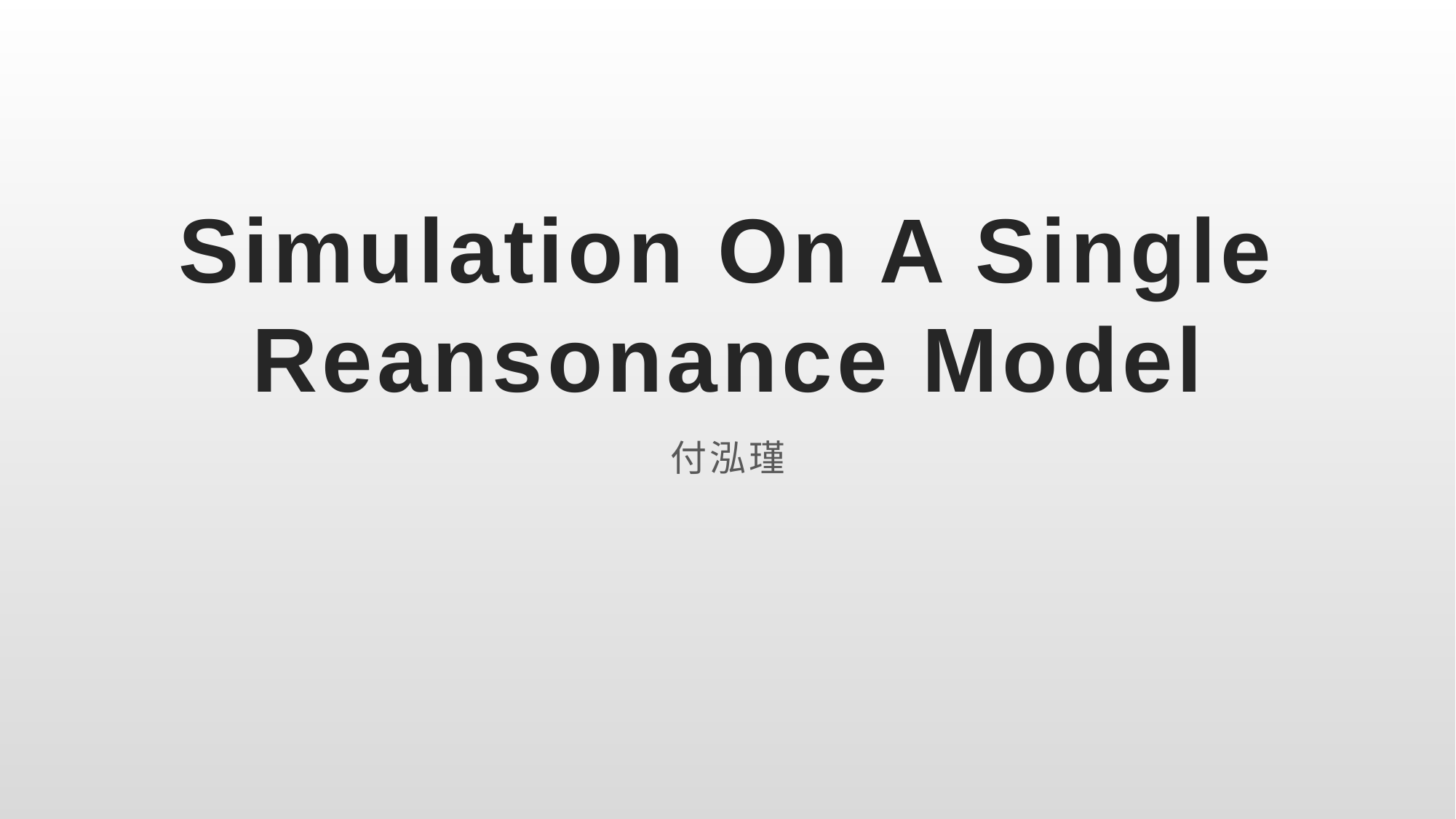

# Simulation On A Single Reansonance Model
付泓瑾